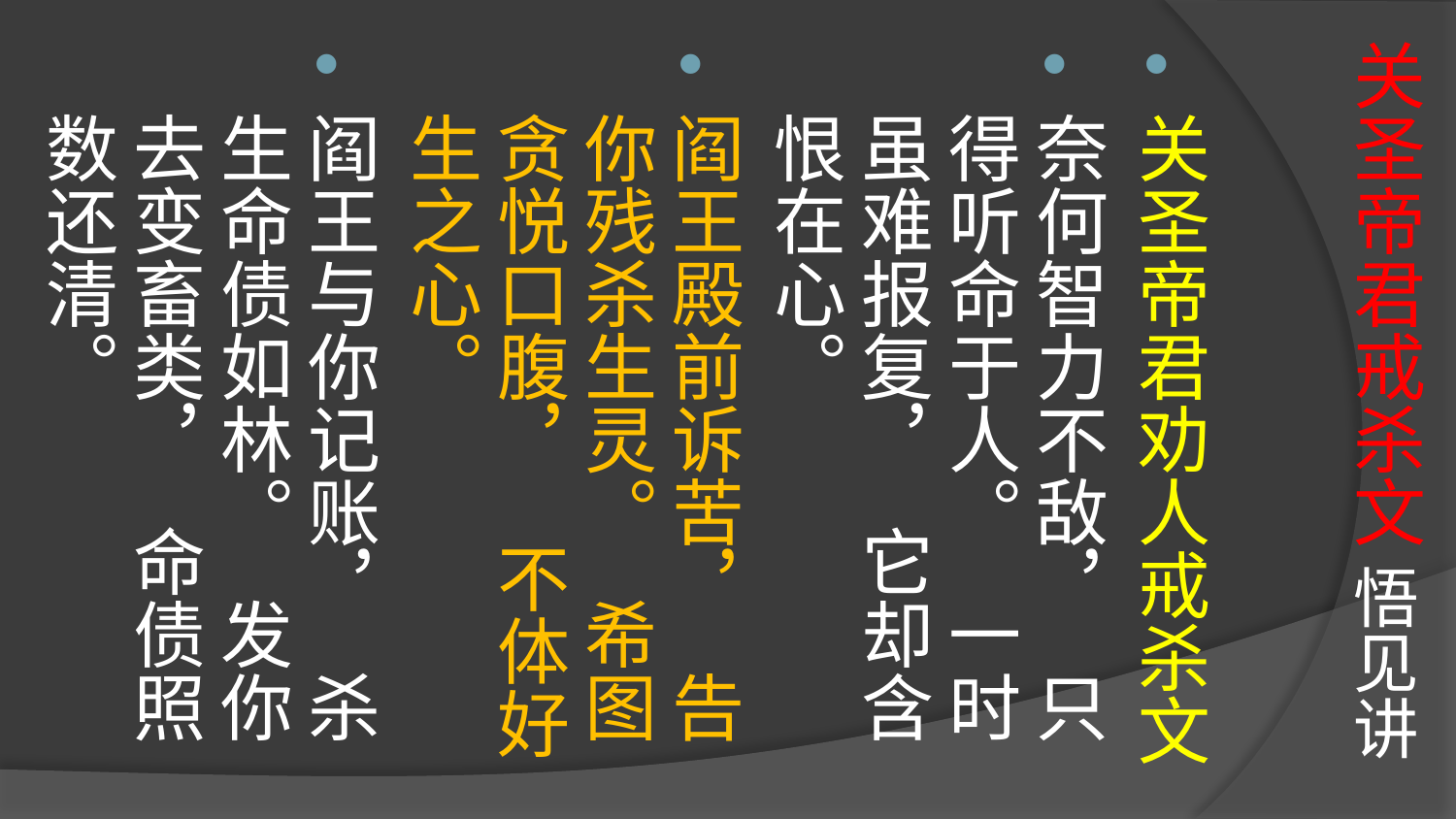

# 关圣帝君戒杀文 悟见讲
关圣帝君劝人戒杀文
奈何智力不敌，   只得听命于人。   一时虽难报复，   它却含恨在心。
阎王殿前诉苦，   告你残杀生灵。   希图贪悦口腹，    不体好生之心。
阎王与你记账，   杀生命债如林。   发你去变畜类，   命债照数还清。